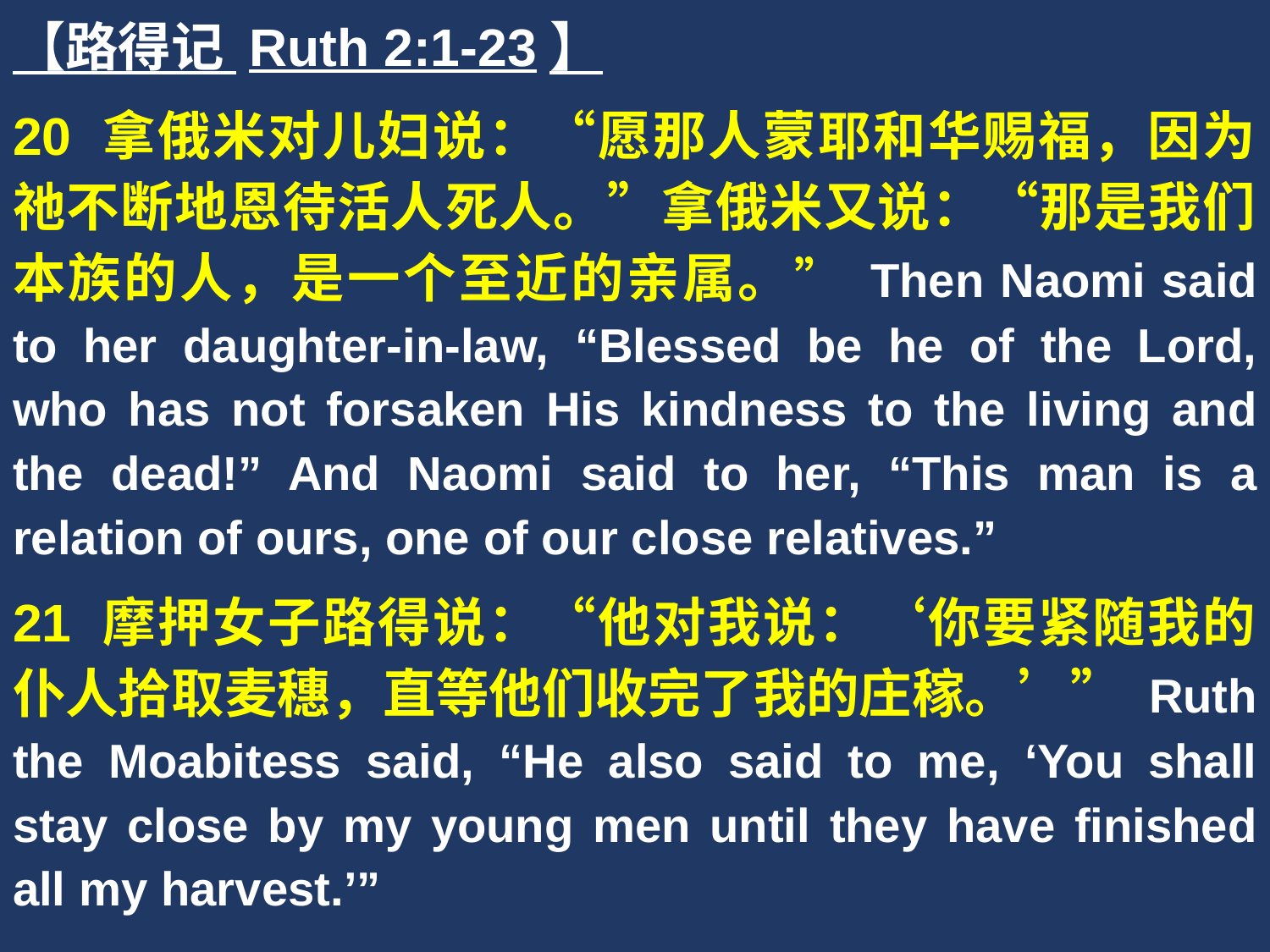

【路得记 Ruth 2:1-23】
20 拿俄米对儿妇说：“愿那人蒙耶和华赐福，因为祂不断地恩待活人死人。”拿俄米又说：“那是我们本族的人，是一个至近的亲属。” Then Naomi said to her daughter-in-law, “Blessed be he of the Lord, who has not forsaken His kindness to the living and the dead!” And Naomi said to her, “This man is a relation of ours, one of our close relatives.”
21 摩押女子路得说：“他对我说：‘你要紧随我的仆人拾取麦穗，直等他们收完了我的庄稼。’” Ruth the Moabitess said, “He also said to me, ‘You shall stay close by my young men until they have finished all my harvest.’”